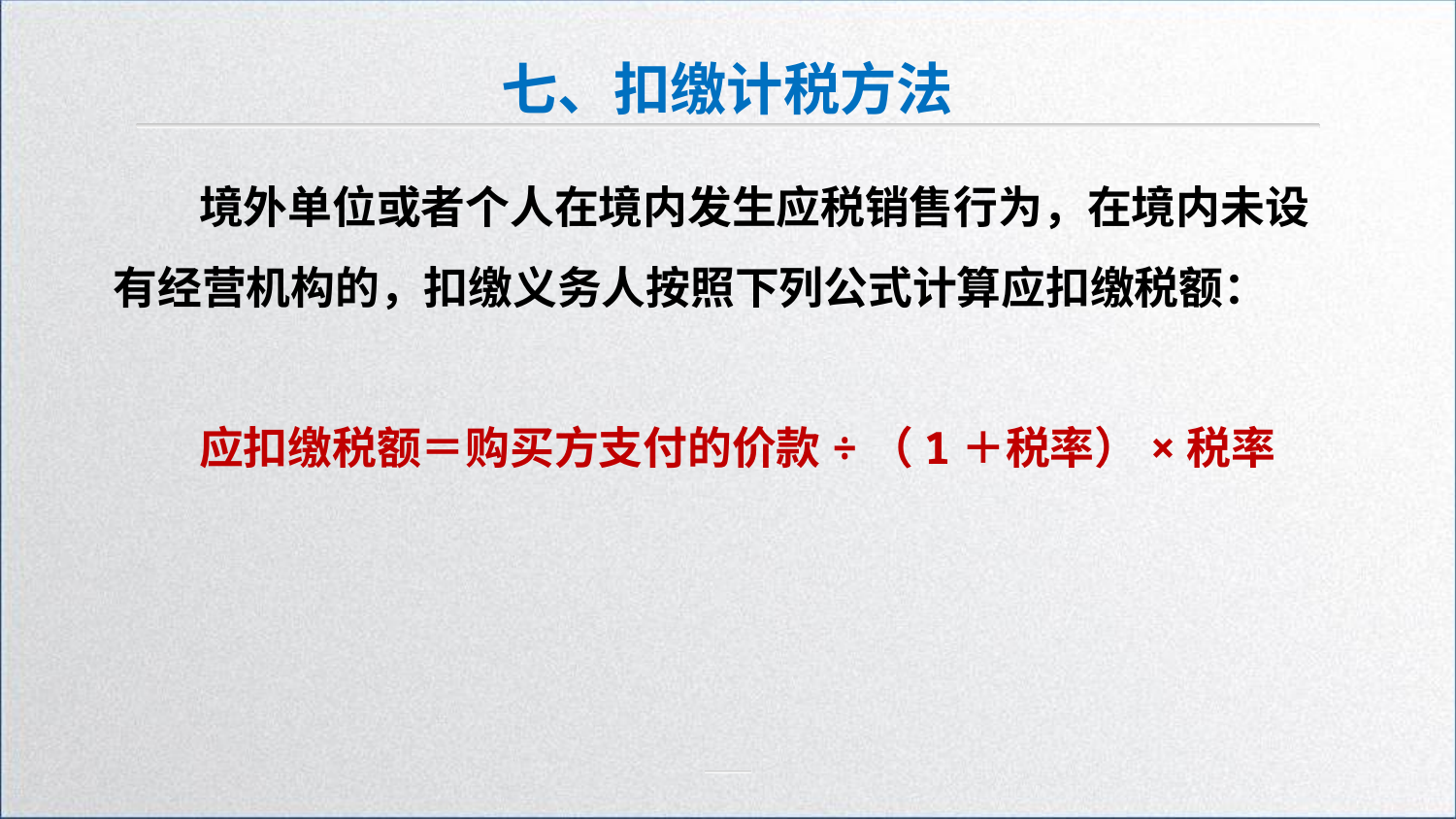

七、扣缴计税方法
境外单位或者个人在境内发生应税销售行为，在境内未设有经营机构的，扣缴义务人按照下列公式计算应扣缴税额：

应扣缴税额＝购买方支付的价款÷（1＋税率）×税率